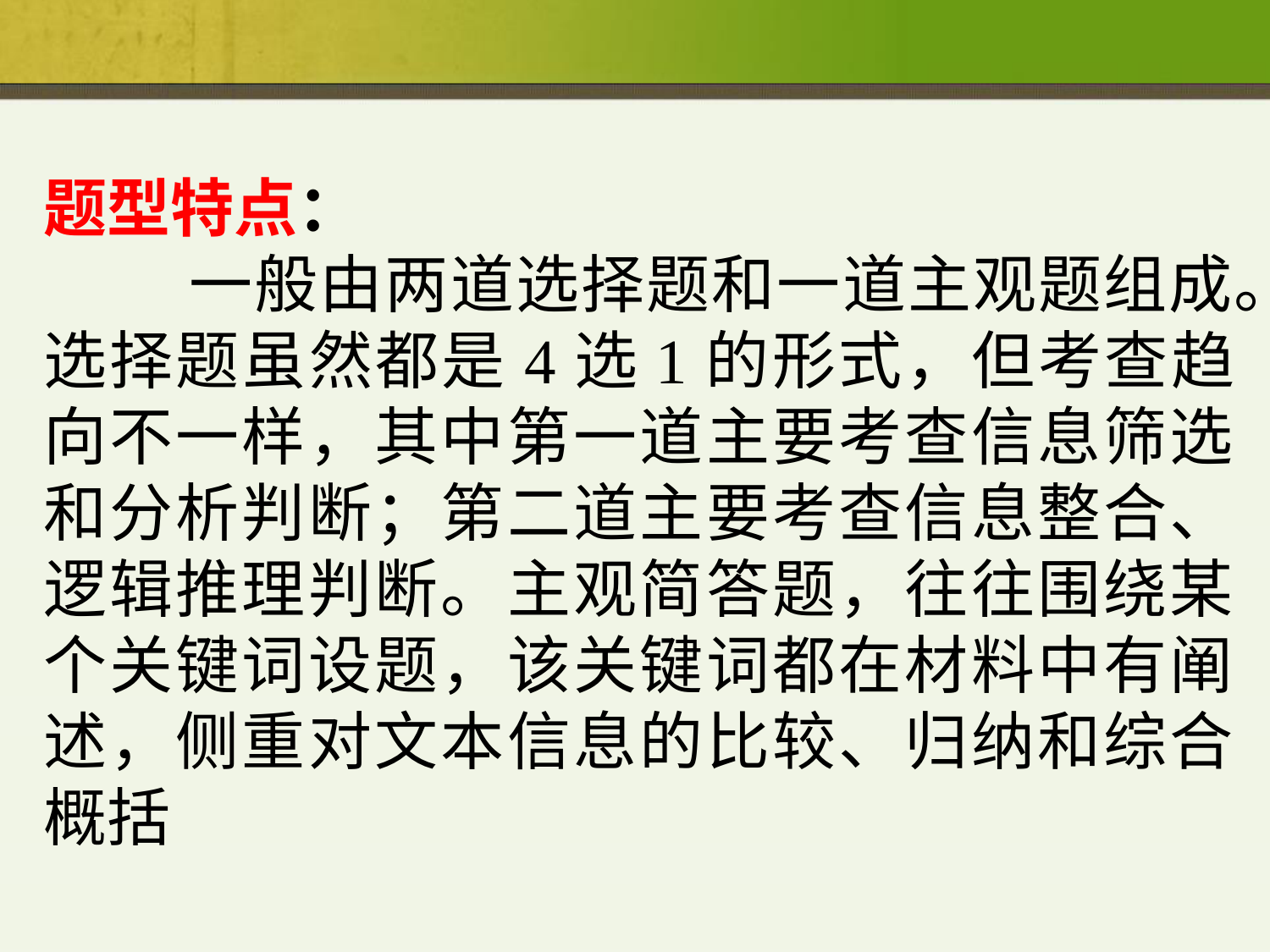

题型特点：
        一般由两道选择题和一道主观题组成。选择题虽然都是4选1的形式，但考查趋向不一样，其中第一道主要考查信息筛选和分析判断；第二道主要考查信息整合、逻辑推理判断。主观简答题，往往围绕某个关键词设题，该关键词都在材料中有阐述，侧重对文本信息的比较、归纳和综合概括